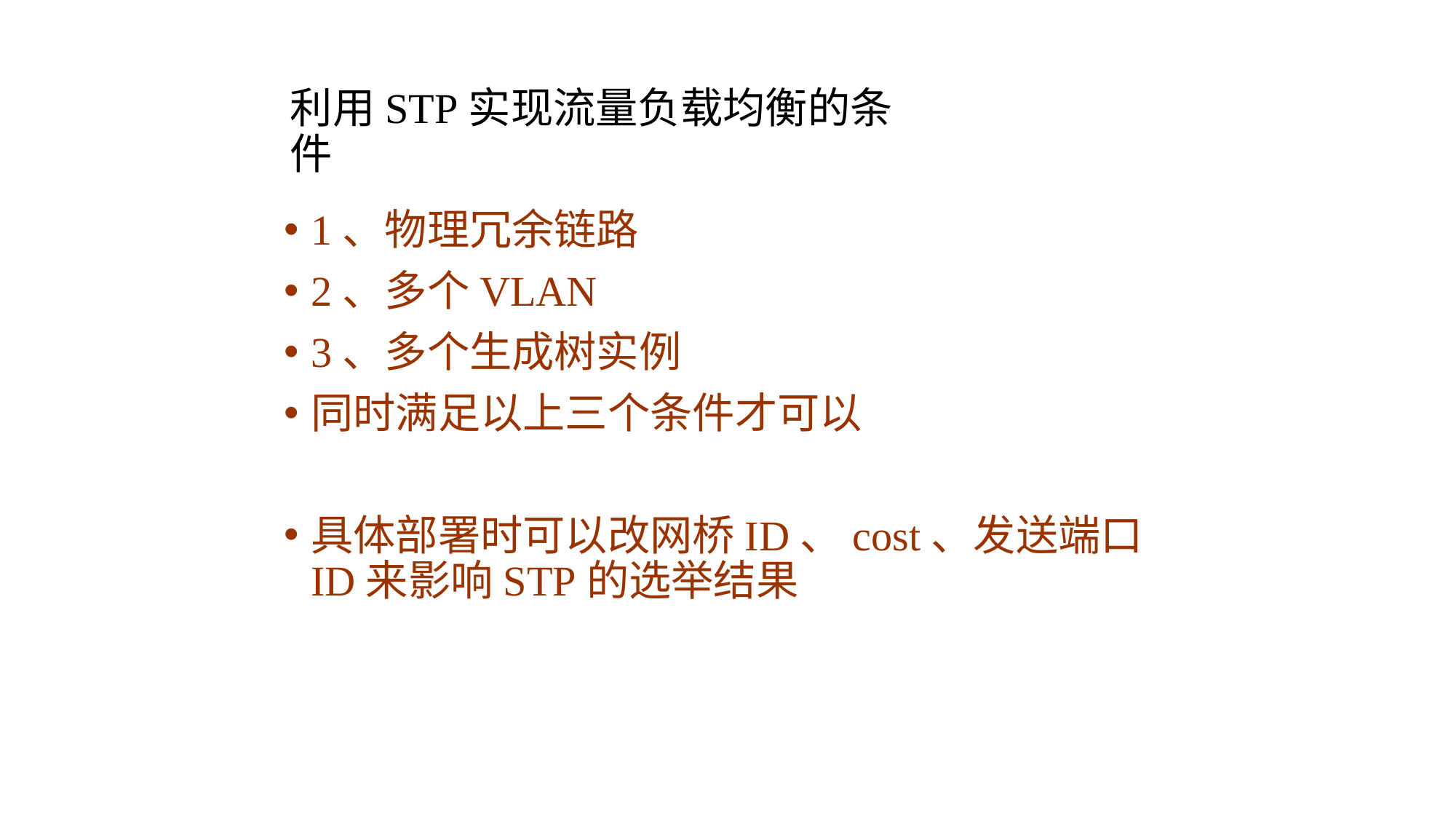

利用STP实现流量负载均衡的条件
1、物理冗余链路
2、多个VLAN
3、多个生成树实例
同时满足以上三个条件才可以

具体部署时可以改网桥ID、cost、发送端口ID来影响STP的选举结果